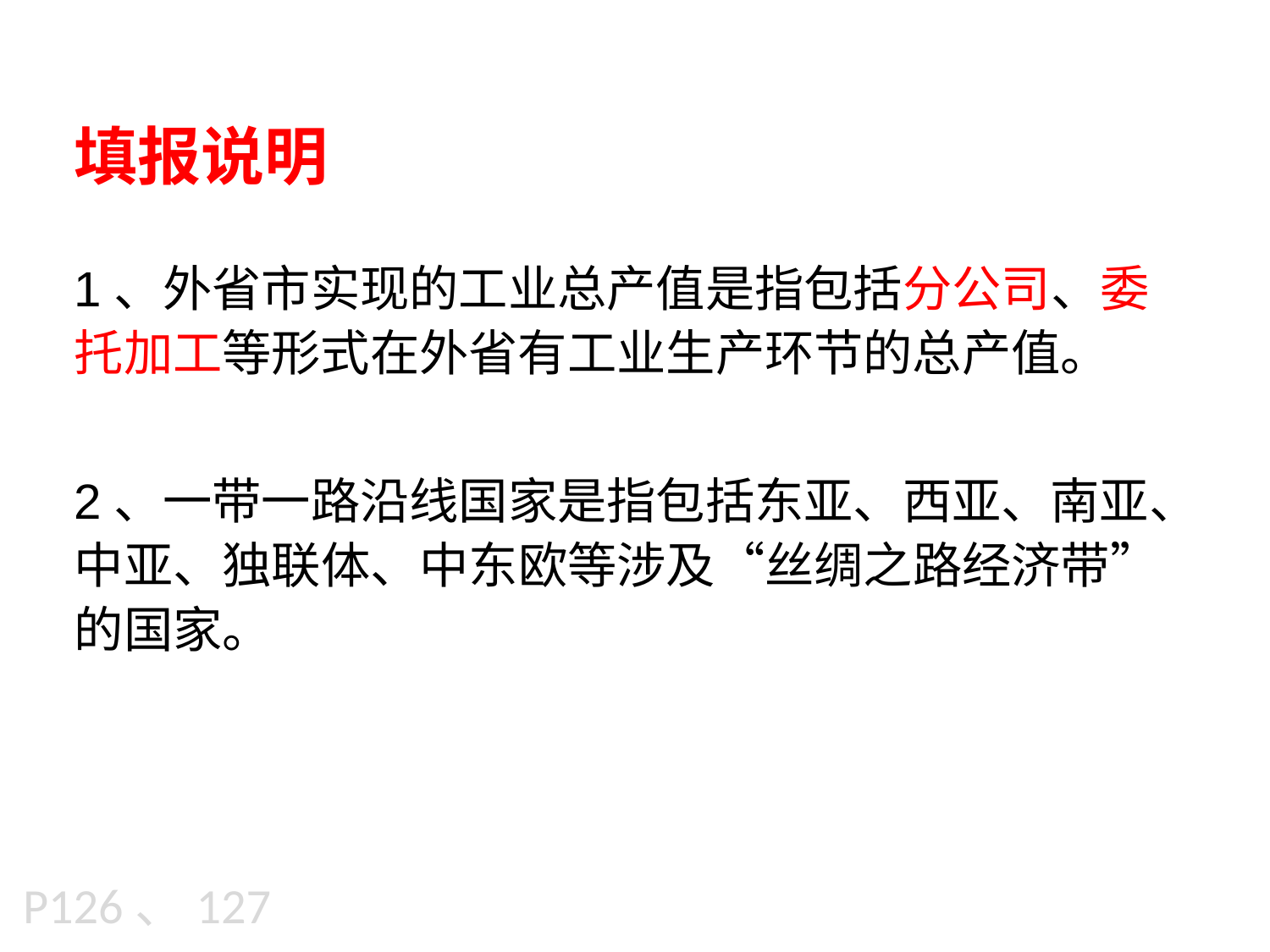

填报说明
1、外省市实现的工业总产值是指包括分公司、委托加工等形式在外省有工业生产环节的总产值。

2、一带一路沿线国家是指包括东亚、西亚、南亚、中亚、独联体、中东欧等涉及“丝绸之路经济带”的国家。

P126、127